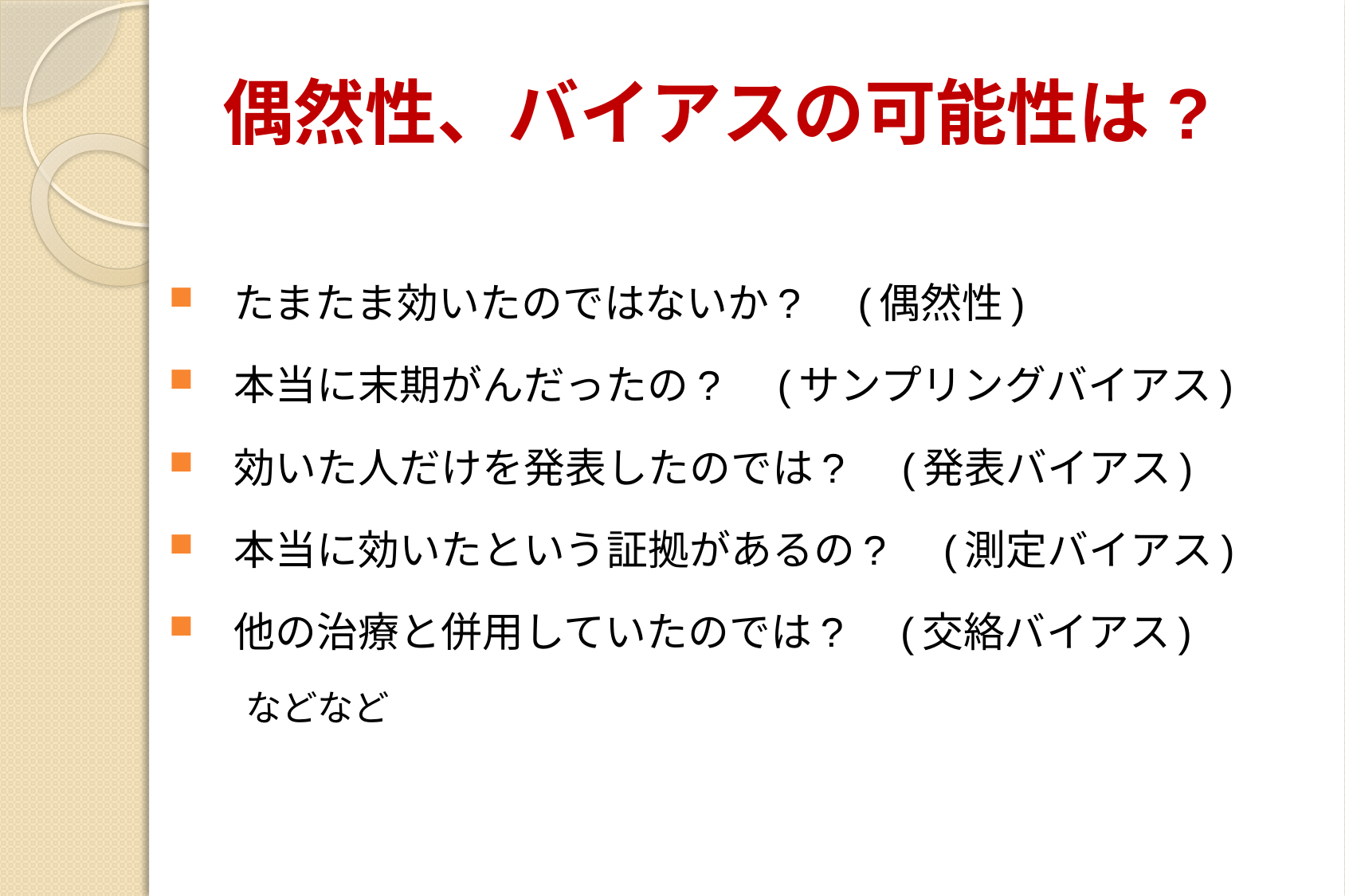

# 偶然性、バイアスの可能性は?
たまたま効いたのではないか?　(偶然性)
本当に末期がんだったの?　(サンプリングバイアス)
効いた人だけを発表したのでは?　(発表バイアス)
本当に効いたという証拠があるの?　(測定バイアス)
他の治療と併用していたのでは?　(交絡バイアス)
			などなど